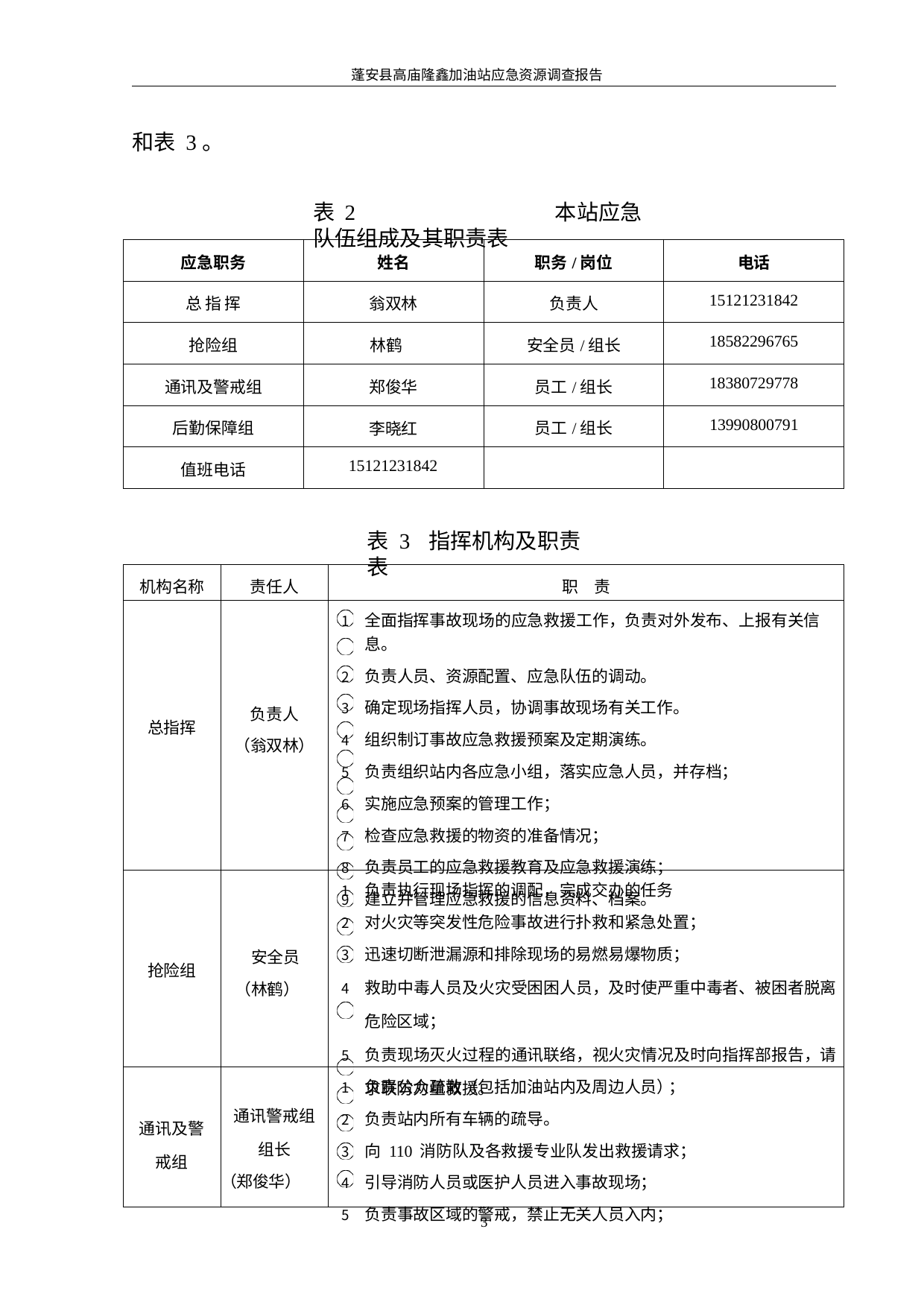

蓬安县高庙隆鑫加油站应急资源调查报告
和表 3。

表 2	本站应急队伍组成及其职责表
| 应急职务 | 姓名 | 职务/岗位 | 电话 |
| --- | --- | --- | --- |
| 总 指 挥 | 翁双林 | 负责人 | 15121231842 |
| 抢险组 | 林鹤 | 安全员/组长 | 18582296765 |
| 通讯及警戒组 | 郑俊华 | 员工/组长 | 18380729778 |
| 后勤保障组 | 李晓红 | 员工/组长 | 13990800791 |
| 值班电话 | 15121231842 |  |  |
表 3	指挥机构及职责表
| 机构名称 | 责任人 | 职 责 |
| --- | --- | --- |
| 总指挥 | 负责人 （翁双林） | 全面指挥事故现场的应急救援工作，负责对外发布、上报有关信息。 负责人员、资源配置、应急队伍的调动。 确定现场指挥人员，协调事故现场有关工作。 组织制订事故应急救援预案及定期演练。 负责组织站内各应急小组，落实应急人员，并存档； 实施应急预案的管理工作； 检查应急救援的物资的准备情况； 负责员工的应急救援教育及应急救援演练； 建立并管理应急救援的信息资料、档案。 |
| 抢险组 | 安全员 （林鹤） | 负责执行现场指挥的调配，完成交办的任务 对火灾等突发性危险事故进行扑救和紧急处置； 迅速切断泄漏源和排除现场的易燃易爆物质； 救助中毒人员及火灾受困困人员，及时使严重中毒者、被困者脱离 危险区域； 负责现场灭火过程的通讯联络，视火灾情况及时向指挥部报告，请 求联防力量救援。 |
| 通讯及警 戒组 | 通讯警戒组 组长 （郑俊华） | 负责公众疏散（包括加油站内及周边人员）； 负责站内所有车辆的疏导。 向 110 消防队及各救援专业队发出救援请求； 引导消防人员或医护人员进入事故现场； 负责事故区域的警戒，禁止无关人员入内； |

3